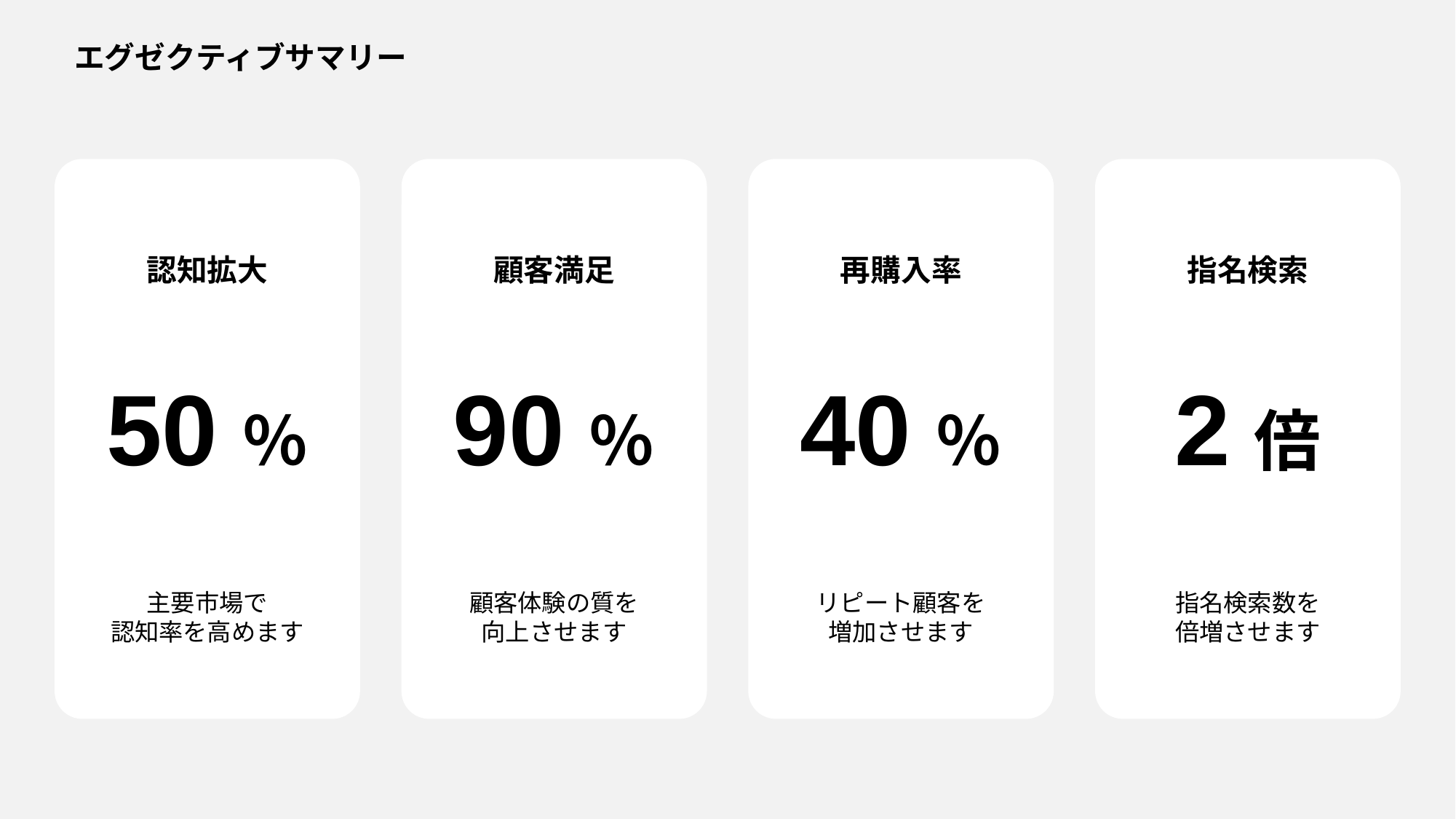

エグゼクティブサマリー

認知拡大
50％
主要市場で
認知率を高めます

顧客満足
90％
顧客体験の質を
向上させます

再購入率
40％
リピート顧客を
増加させます

指名検索
2倍
指名検索数を
倍増させます